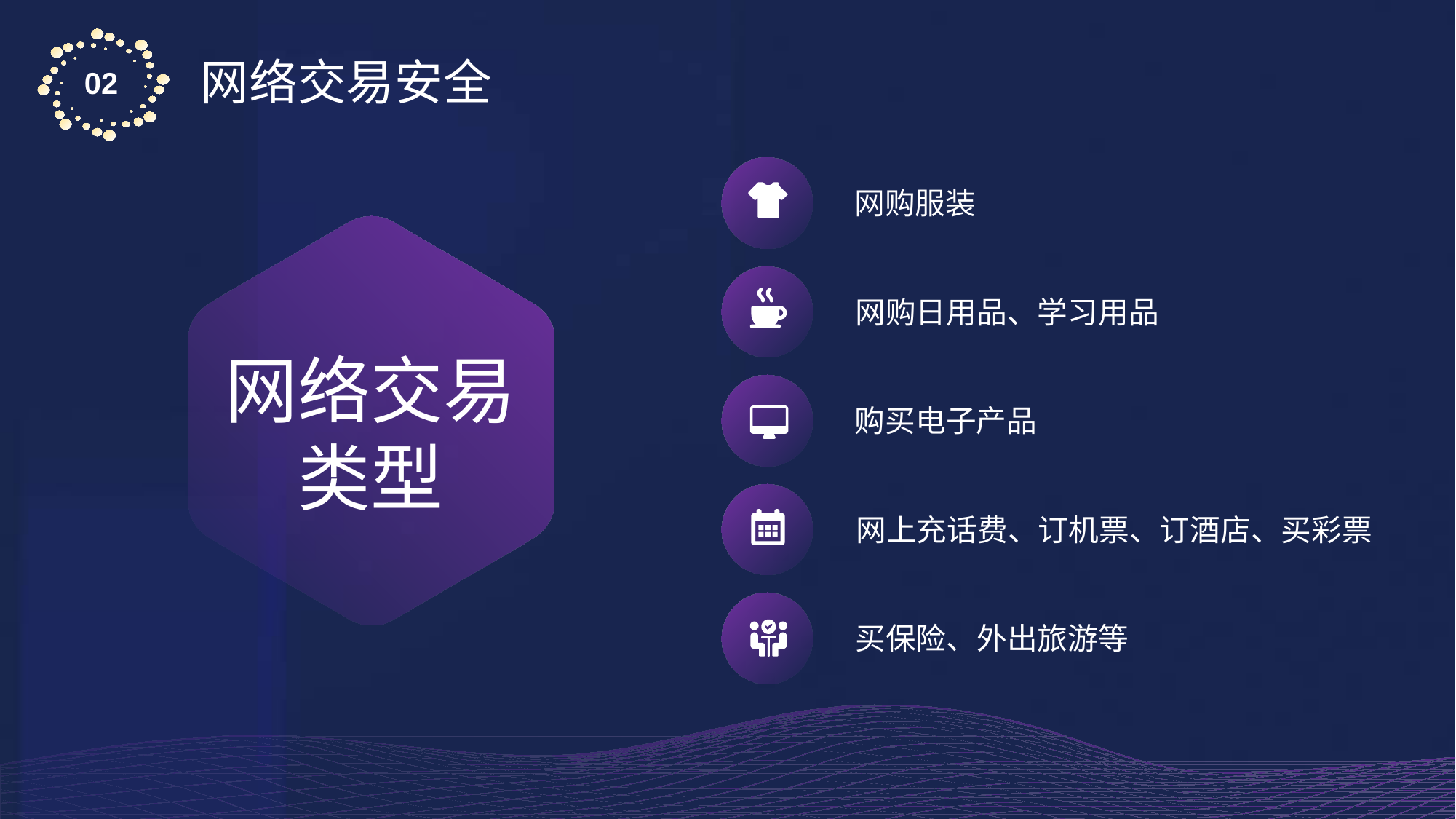

网购服装

网购日用品、学习用品

购买电子产品

网上充话费、订机票、订酒店、买彩票

买保险、外出旅游等

网络交易
类型